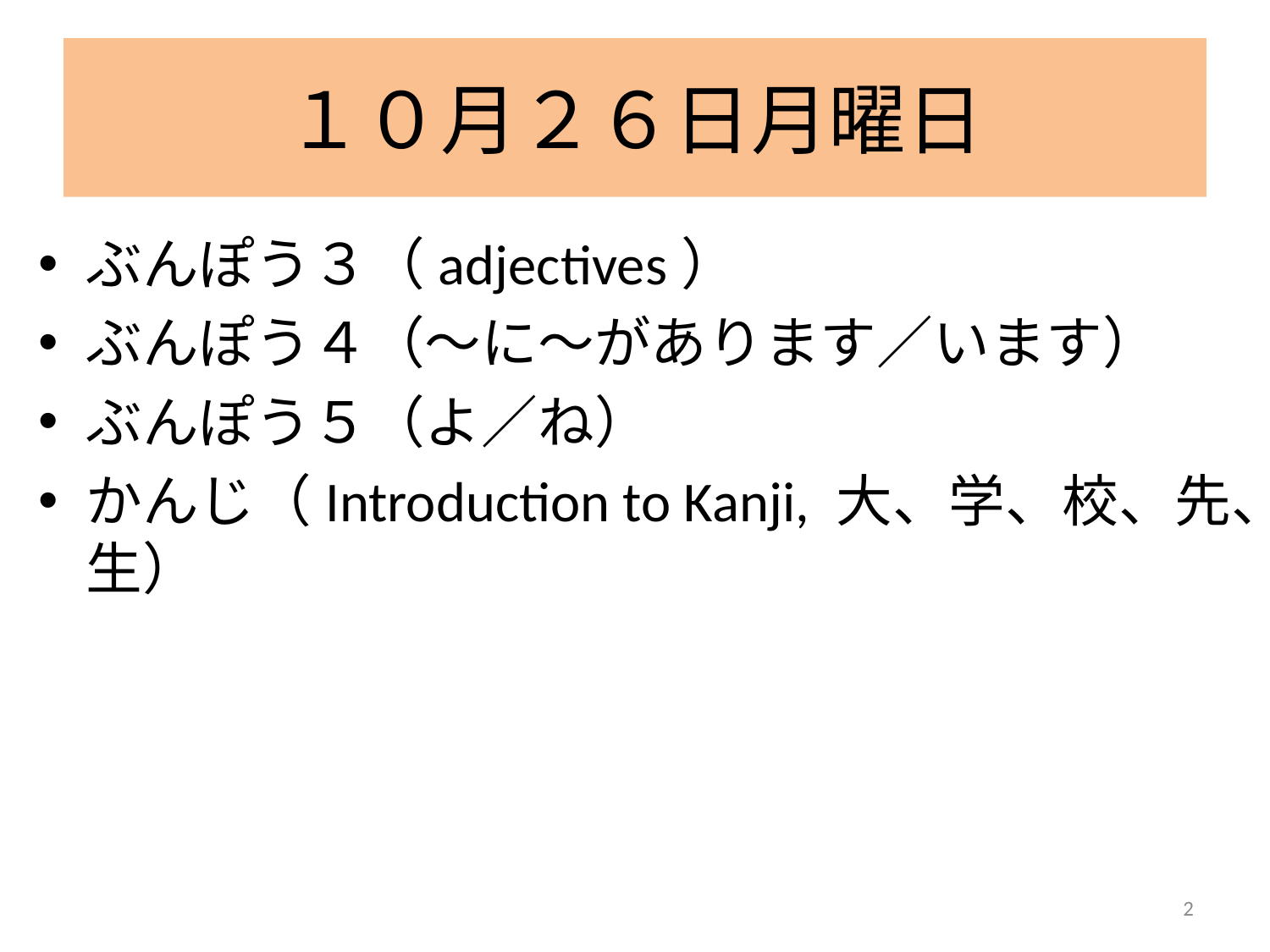

# １０月２６日月曜日
ぶんぽう３（adjectives）
ぶんぽう４（～に～があります／います）
ぶんぽう５（よ／ね）
かんじ（Introduction to Kanji, 大、学、校、先、生）

2